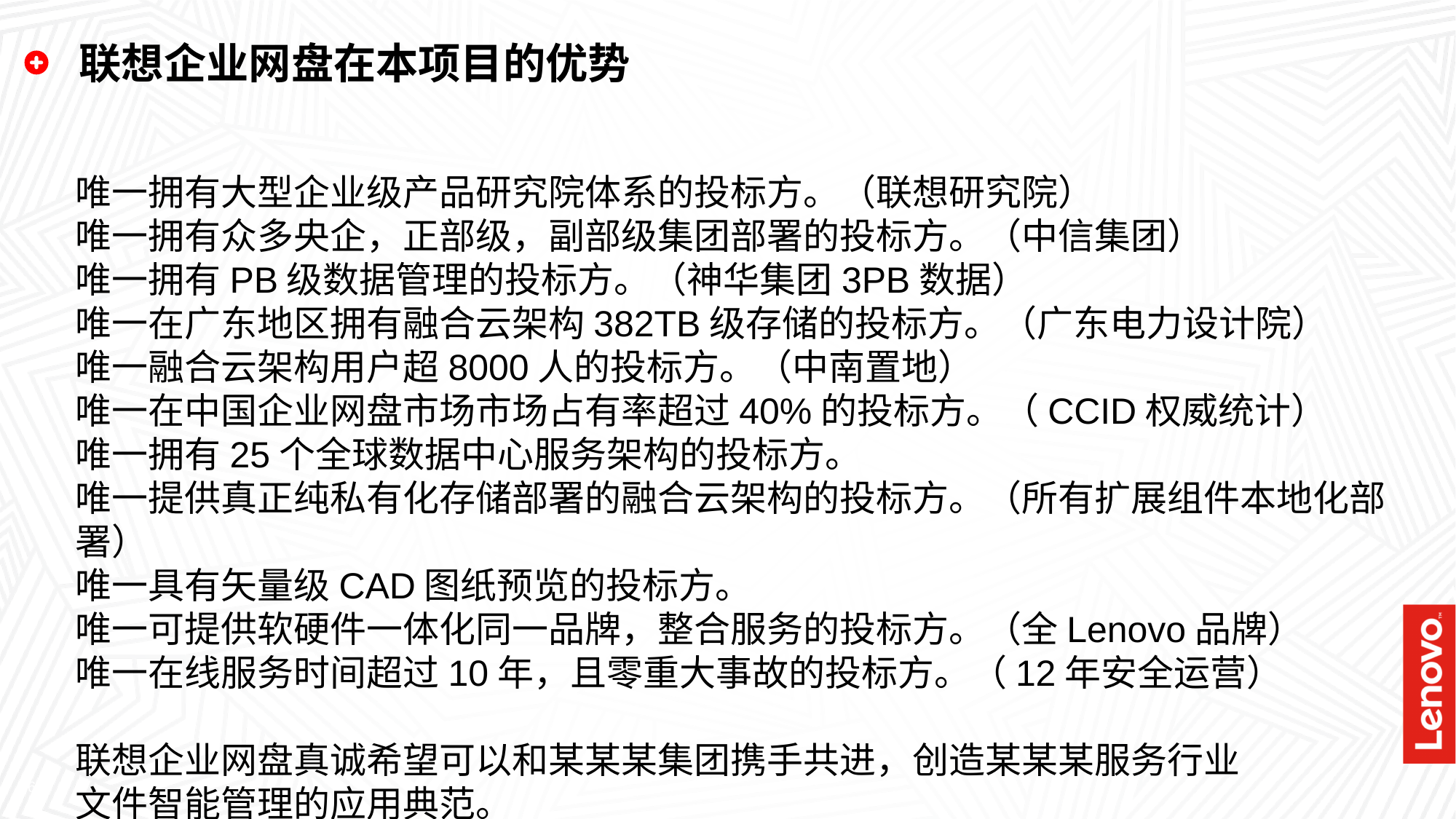

# 联想企业网盘在本项目的优势
唯一拥有大型企业级产品研究院体系的投标方。（联想研究院）
唯一拥有众多央企，正部级，副部级集团部署的投标方。（中信集团）
唯一拥有PB级数据管理的投标方。（神华集团3PB数据）
唯一在广东地区拥有融合云架构382TB级存储的投标方。（广东电力设计院）
唯一融合云架构用户超8000人的投标方。（中南置地）
唯一在中国企业网盘市场市场占有率超过40%的投标方。（CCID权威统计）
唯一拥有25个全球数据中心服务架构的投标方。
唯一提供真正纯私有化存储部署的融合云架构的投标方。（所有扩展组件本地化部署）
唯一具有矢量级CAD图纸预览的投标方。
唯一可提供软硬件一体化同一品牌，整合服务的投标方。（全Lenovo品牌）
唯一在线服务时间超过10年，且零重大事故的投标方。（12年安全运营）

联想企业网盘真诚希望可以和某某某集团携手共进，创造某某某服务行业
文件智能管理的应用典范。